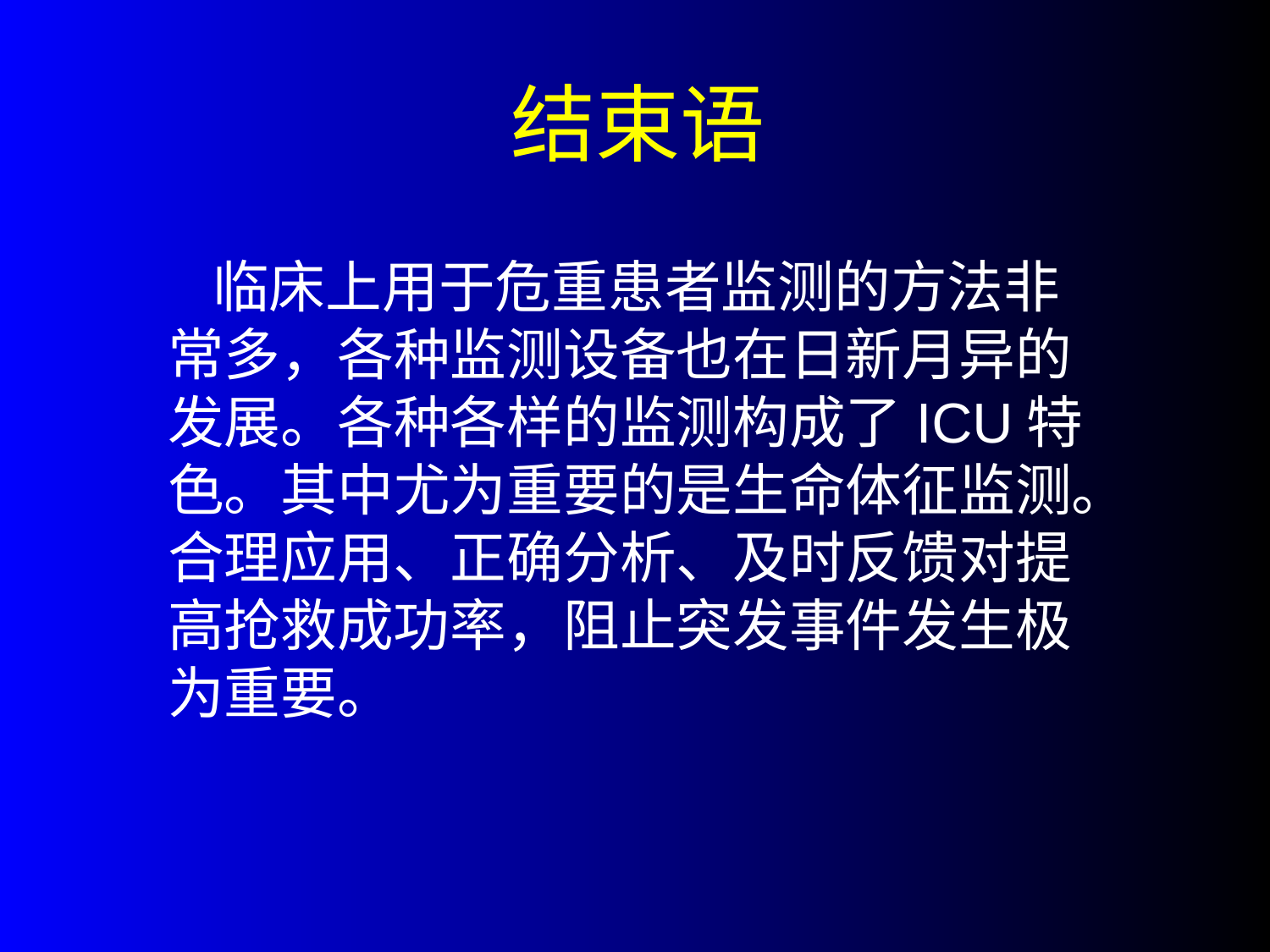

结束语
   临床上用于危重患者监测的方法非常多，各种监测设备也在日新月异的发展。各种各样的监测构成了ICU特色。其中尤为重要的是生命体征监测。合理应用、正确分析、及时反馈对提高抢救成功率，阻止突发事件发生极为重要。